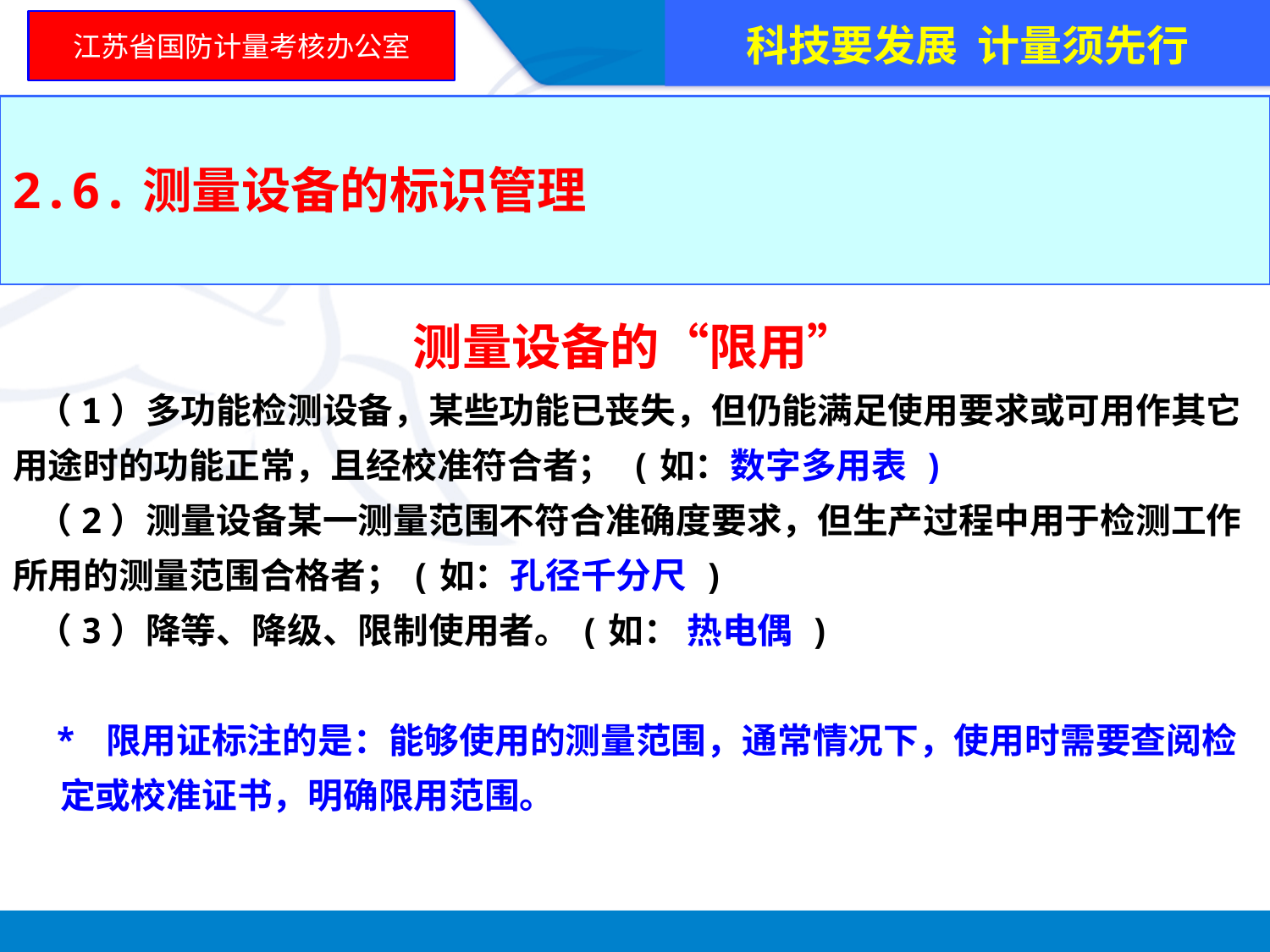

科技要发展  计量须先行
江苏省国防计量考核办公室
2.6.测量设备的标识管理

测量设备的“限用”
  （1）多功能检测设备，某些功能已丧失，但仍能满足使用要求或可用作其它
用途时的功能正常，且经校准符合者； (如：数字多用表 )
  （2）测量设备某一测量范围不符合准确度要求，但生产过程中用于检测工作
所用的测量范围合格者；(如：孔径千分尺 )
  （3）降等、降级、限制使用者。(如： 热电偶 )

  * 限用证标注的是：能够使用的测量范围，通常情况下，使用时需要查阅检定或校准证书，明确限用范围。